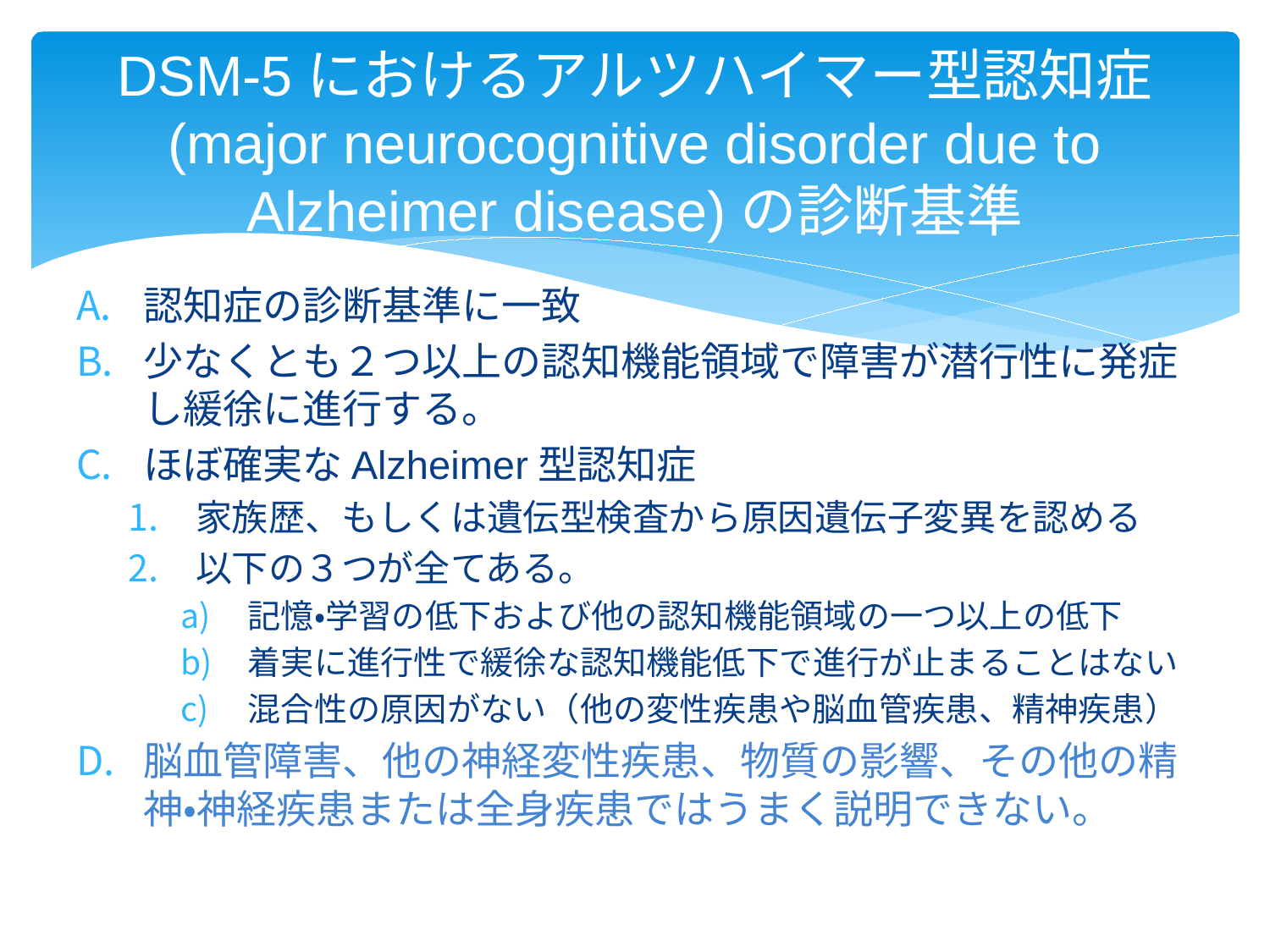

# DSM-5におけるアルツハイマー型認知症 (major neurocognitive disorder due to Alzheimer disease)の診断基準
認知症の診断基準に一致
少なくとも２つ以上の認知機能領域で障害が潜行性に発症し緩徐に進行する。
ほぼ確実なAlzheimer型認知症
家族歴、もしくは遺伝型検査から原因遺伝子変異を認める
以下の３つが全てある。
記憶・学習の低下および他の認知機能領域の一つ以上の低下
着実に進行性で緩徐な認知機能低下で進行が止まることはない
混合性の原因がない（他の変性疾患や脳血管疾患、精神疾患）
脳血管障害、他の神経変性疾患、物質の影響、その他の精神・神経疾患または全身疾患ではうまく説明できない。